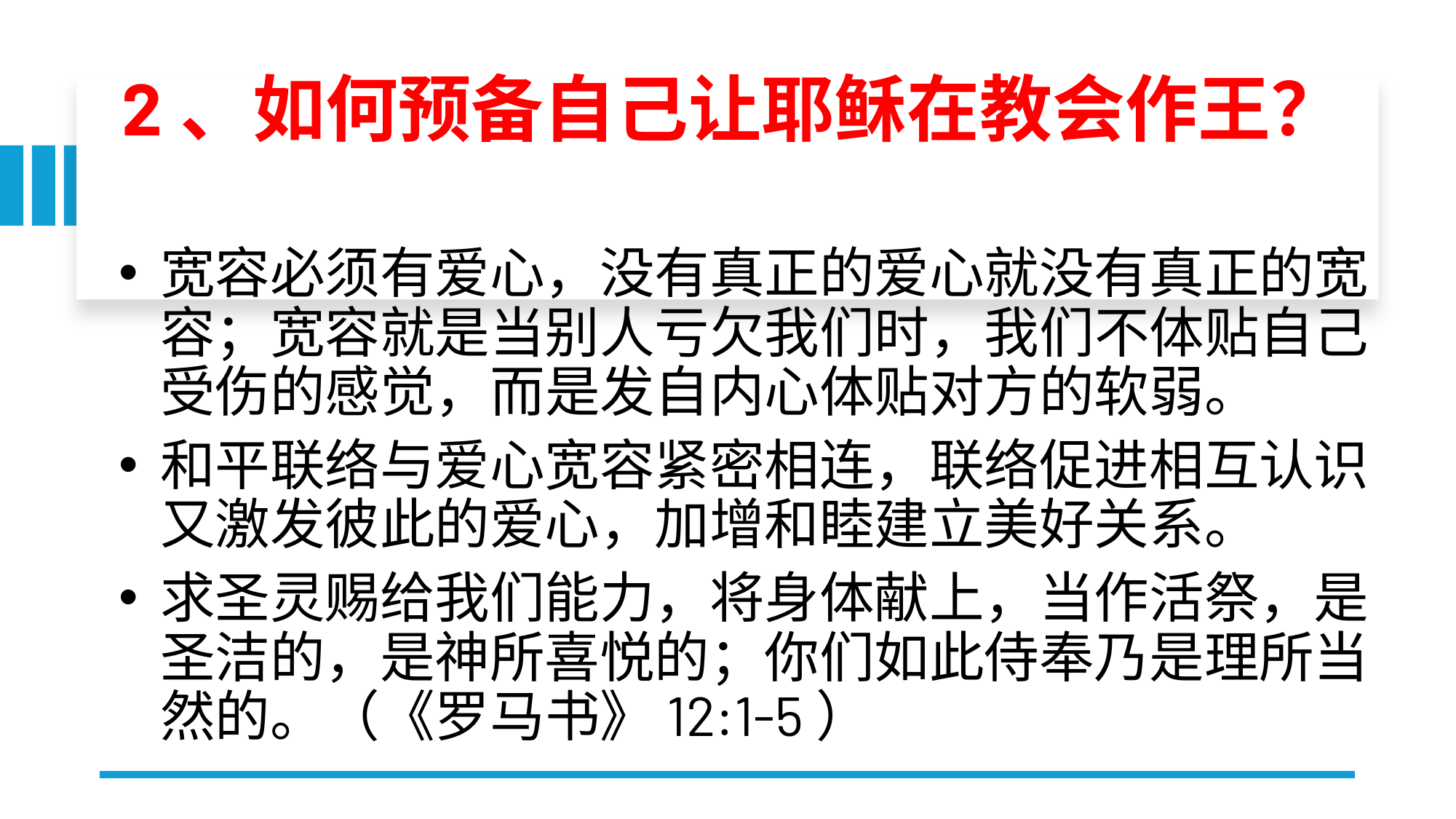

# 2、如何预备自己让耶稣在教会作王？

宽容必须有爱心，没有真正的爱心就没有真正的宽容；宽容就是当别人亏欠我们时，我们不体贴自己受伤的感觉，而是发自内心体贴对方的软弱。
和平联络与爱心宽容紧密相连，联络促进相互认识又激发彼此的爱心，加增和睦建立美好关系。
求圣灵赐给我们能力，将身体献上，当作活祭，是圣洁的，是神所喜悦的；你们如此侍奉乃是理所当然的。（《罗马书》12:1-5）